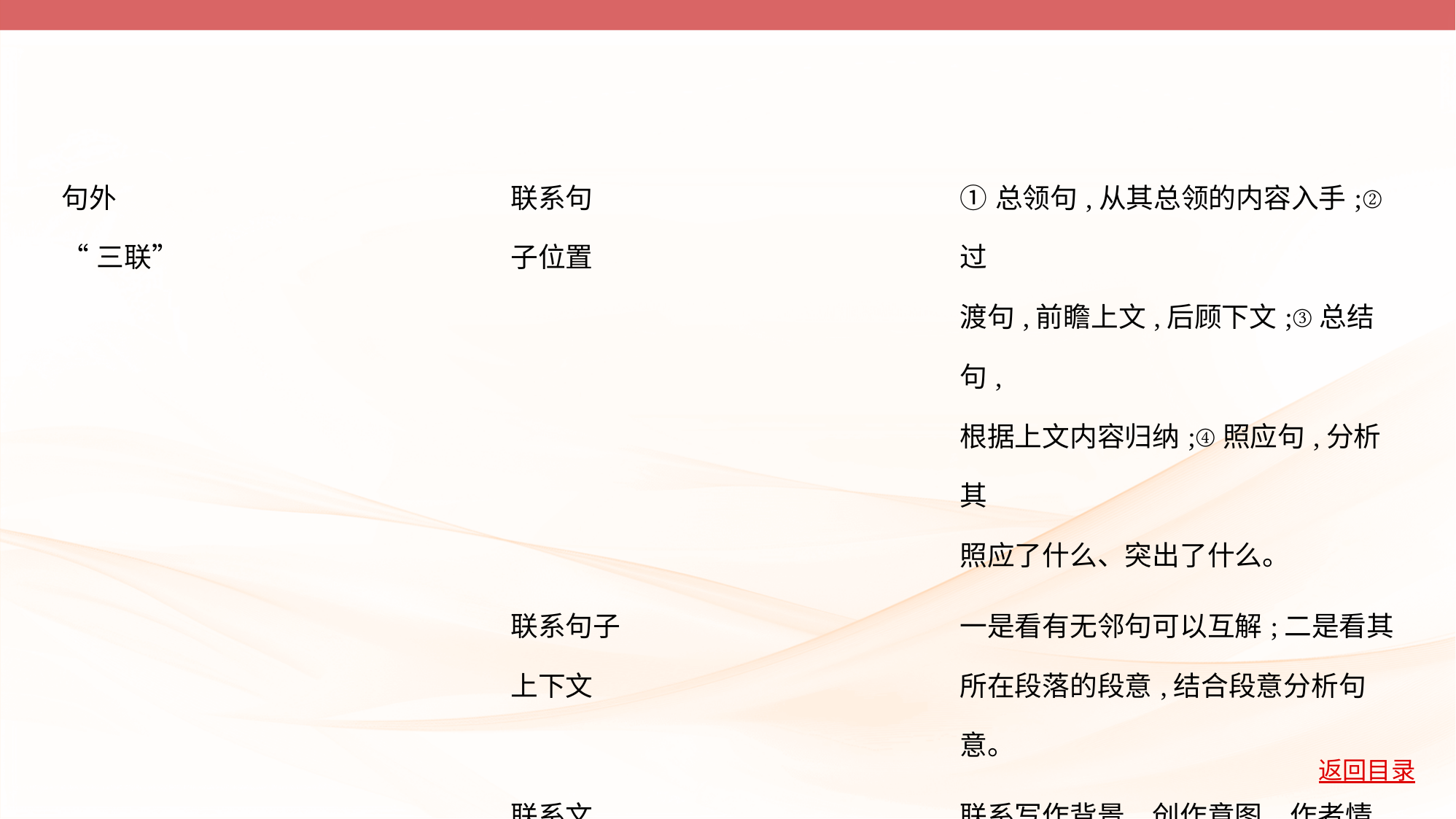

| 句外 “三联” | 联系句 子位置 | ①总领句,从其总领的内容入手;②过 渡句,前瞻上文,后顾下文;③总结句, 根据上文内容归纳;④照应句,分析其 照应了什么、突出了什么。 |
| --- | --- | --- |
|  | 联系句子 上下文 | 一是看有无邻句可以互解;二是看其 所在段落的段意,结合段意分析句 意。 |
|  | 联系文 章主旨 | 联系写作背景、创作意图、作者情 感态度等来分析句意。 |